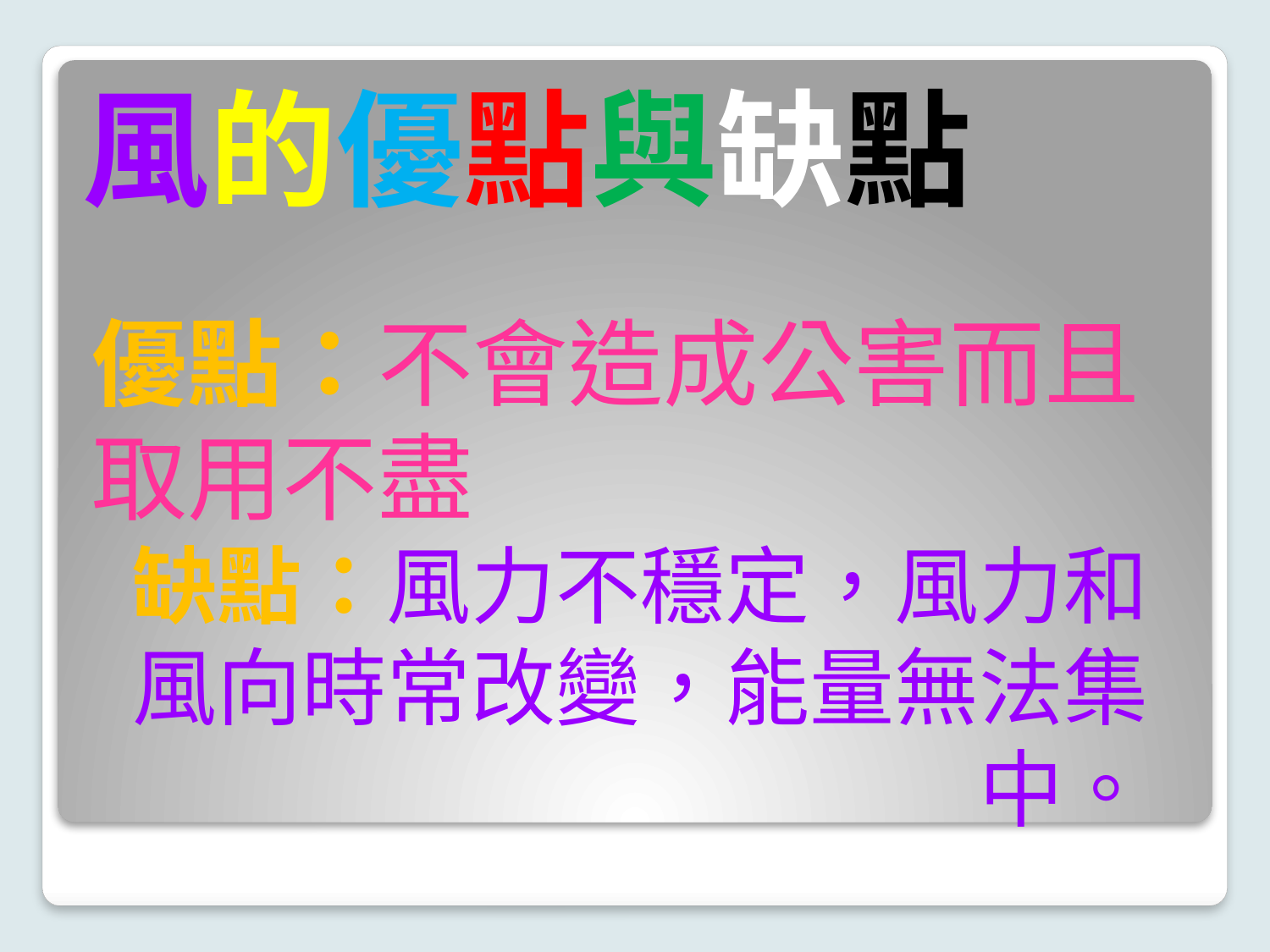

# 風的優點與缺點
優點：不會造成公害而且取用不盡

缺點：風力不穩定，風力和風向時常改變，能量無法集中。